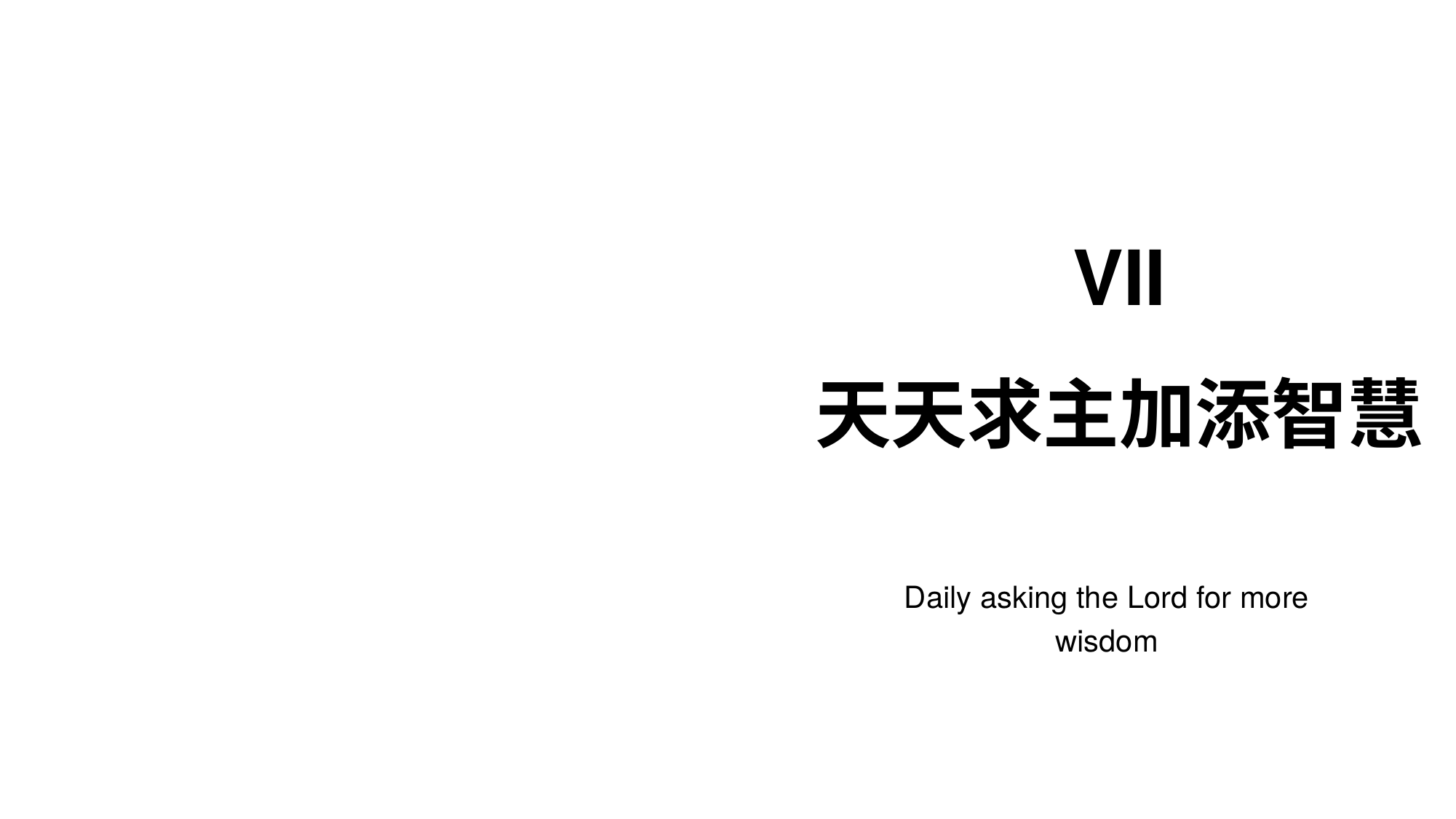

# VII 天天求主加添智慧
Daily asking the Lord for more wisdom